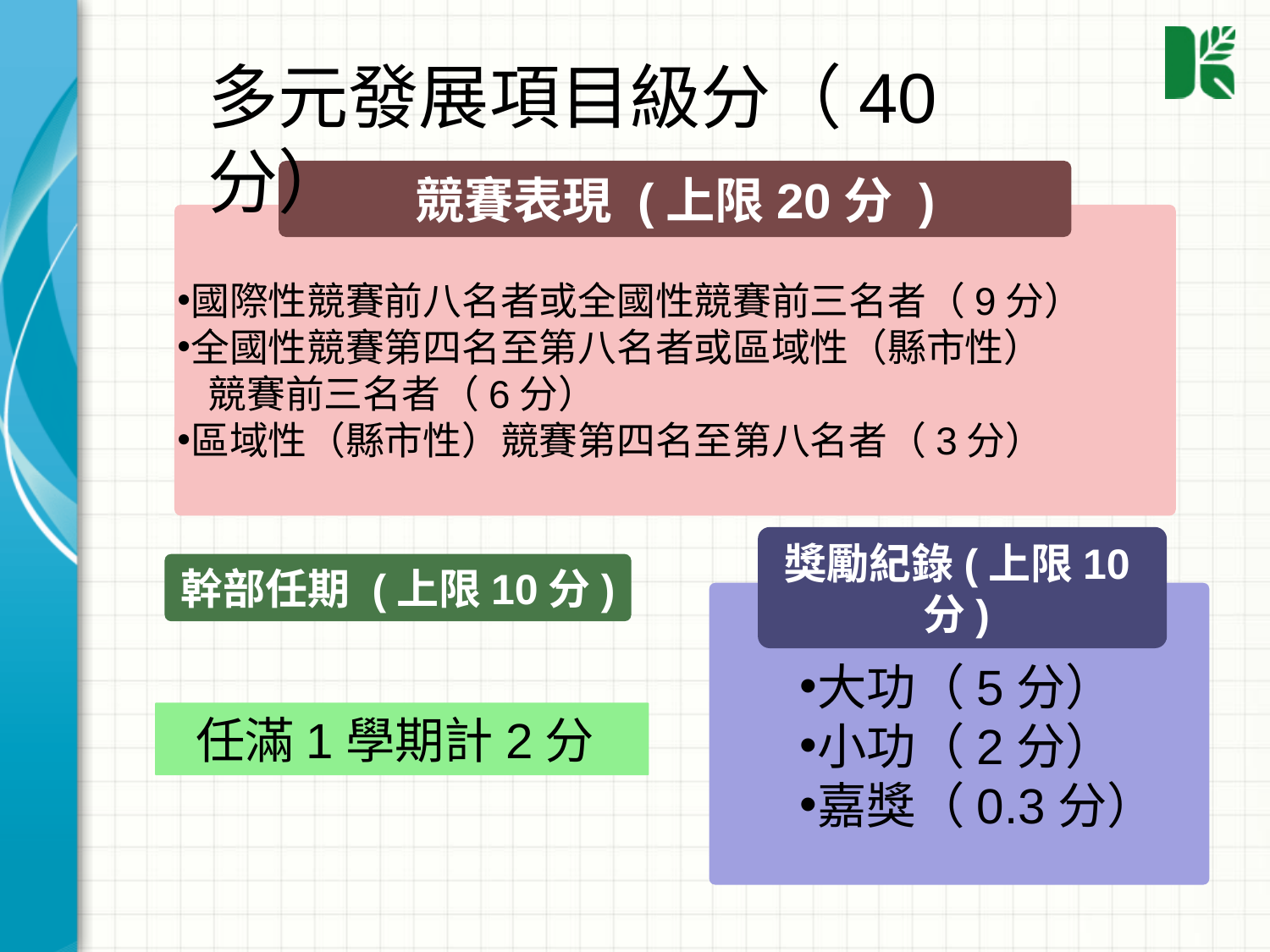

多元發展項目級分（40分）
競賽表現 (上限20分 )

國際性競賽前八名者或全國性競賽前三名者（9分）
全國性競賽第四名至第八名者或區域性（縣市性）
  競賽前三名者（6分）
區域性（縣市性）競賽第四名至第八名者（3分）
幹部任期 (上限10分)
獎勵紀錄(上限10分)
任滿1學期計2分

大功（5分）
小功（2分）
嘉獎（0.3分）